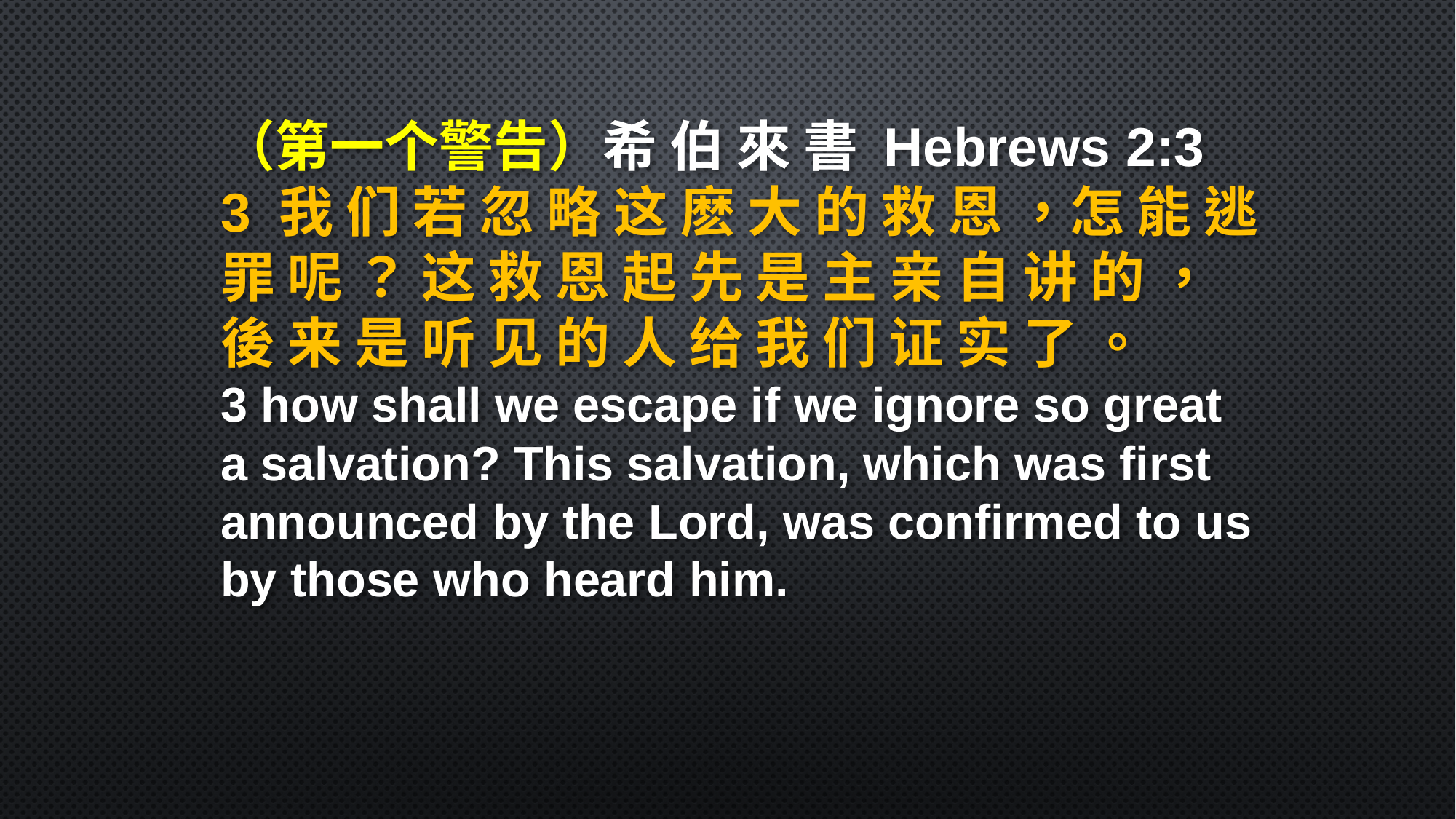

（第一个警告）希 伯 來 書 Hebrews 2:3
3 我 们 若 忽 略 这 麽 大 的 救 恩 ，怎 能 逃 罪 呢 ？ 这 救 恩 起 先 是 主 亲 自 讲 的 ， 後 来 是 听 见 的 人 给 我 们 证 实 了 。
3 how shall we escape if we ignore so great a salvation? This salvation, which was first announced by the Lord, was confirmed to us by those who heard him.